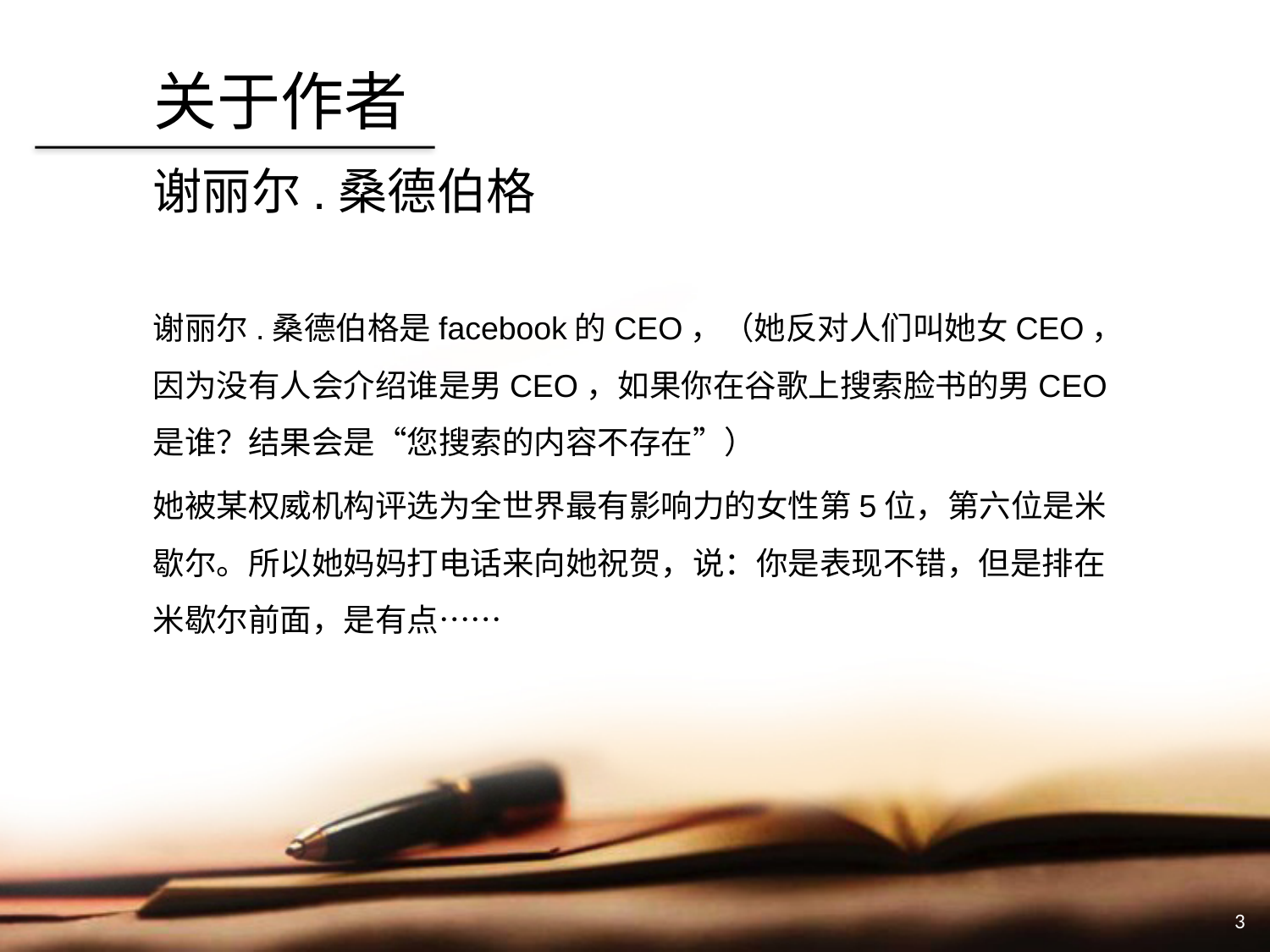

# 关于作者
谢丽尔.桑德伯格

谢丽尔.桑德伯格是facebook的CEO，（她反对人们叫她女CEO，因为没有人会介绍谁是男CEO，如果你在谷歌上搜索脸书的男CEO是谁？结果会是“您搜索的内容不存在”）
她被某权威机构评选为全世界最有影响力的女性第5位，第六位是米歇尔。所以她妈妈打电话来向她祝贺，说：你是表现不错，但是排在米歇尔前面，是有点……